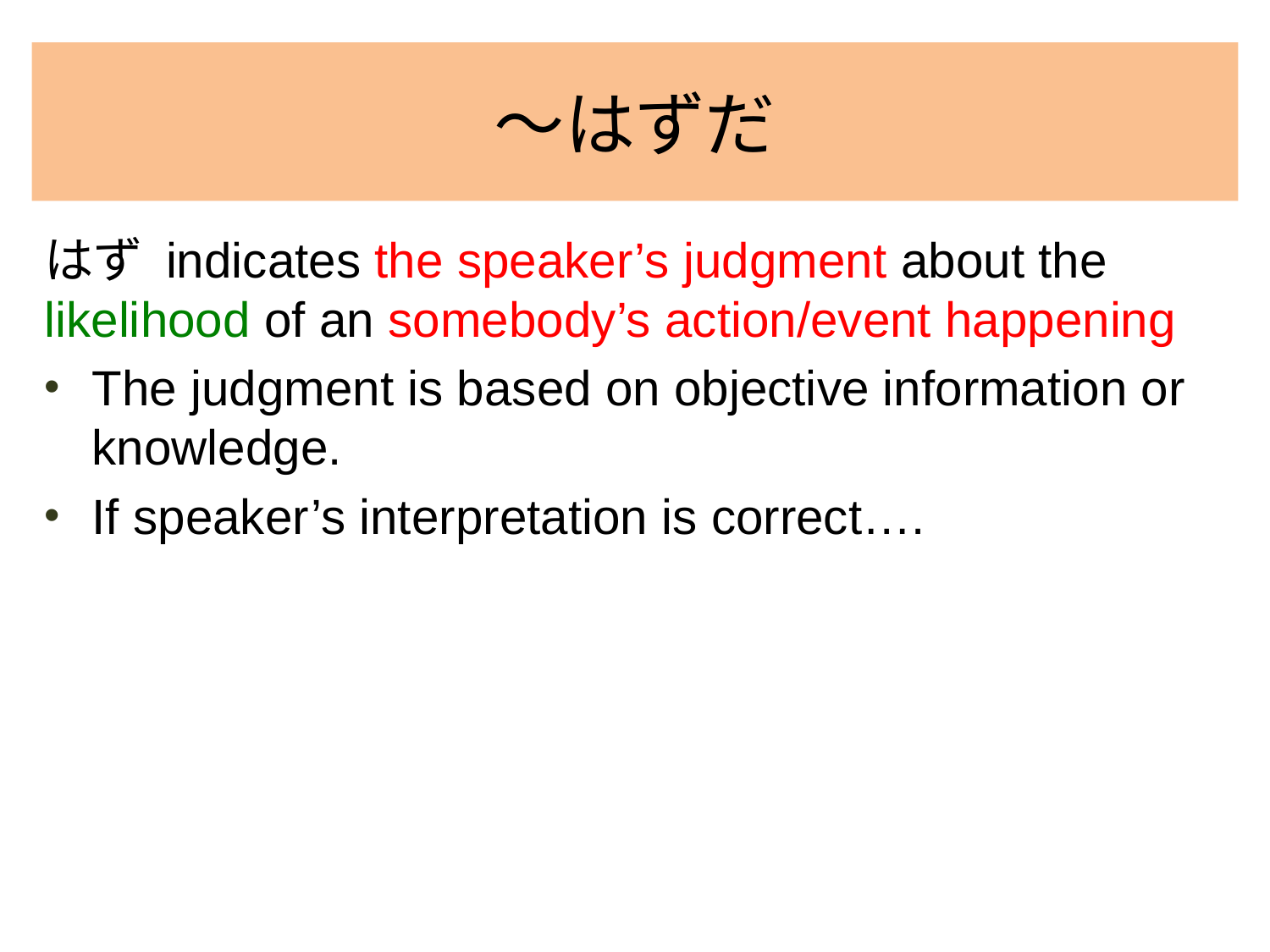

# 〜はずだ
はず indicates the speaker’s judgment about the likelihood of an somebody’s action/event happening
The judgment is based on objective information or knowledge.
If speaker’s interpretation is correct….